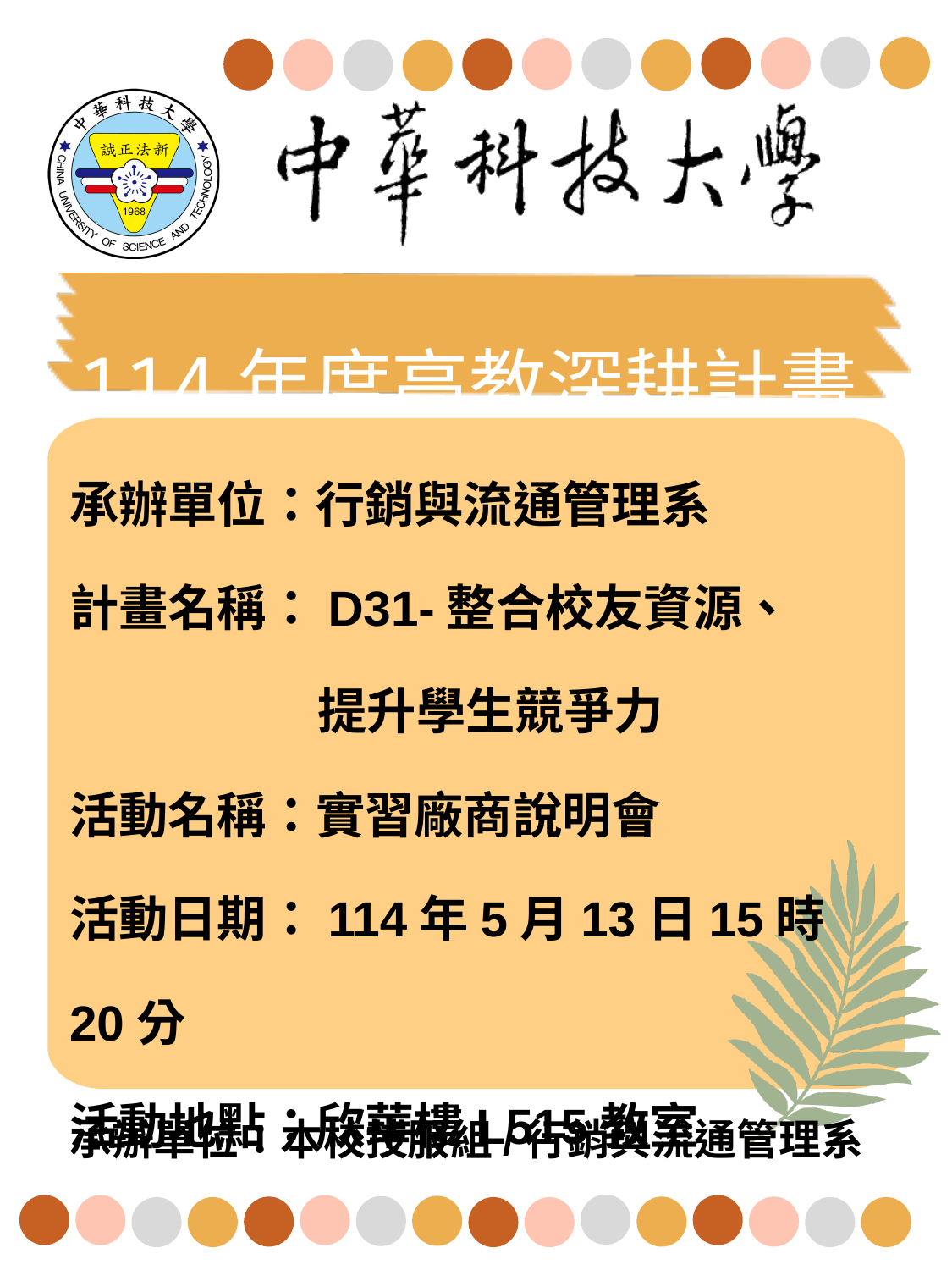

承辦單位：行銷與流通管理系
計畫名稱：D31-整合校友資源、     提升學生競爭力
活動名稱：實習廠商說明會
活動日期：114年5月13日15時20分
活動地點：欣華樓L515教室
承辦單位：本校技服組/行銷與流通管理系